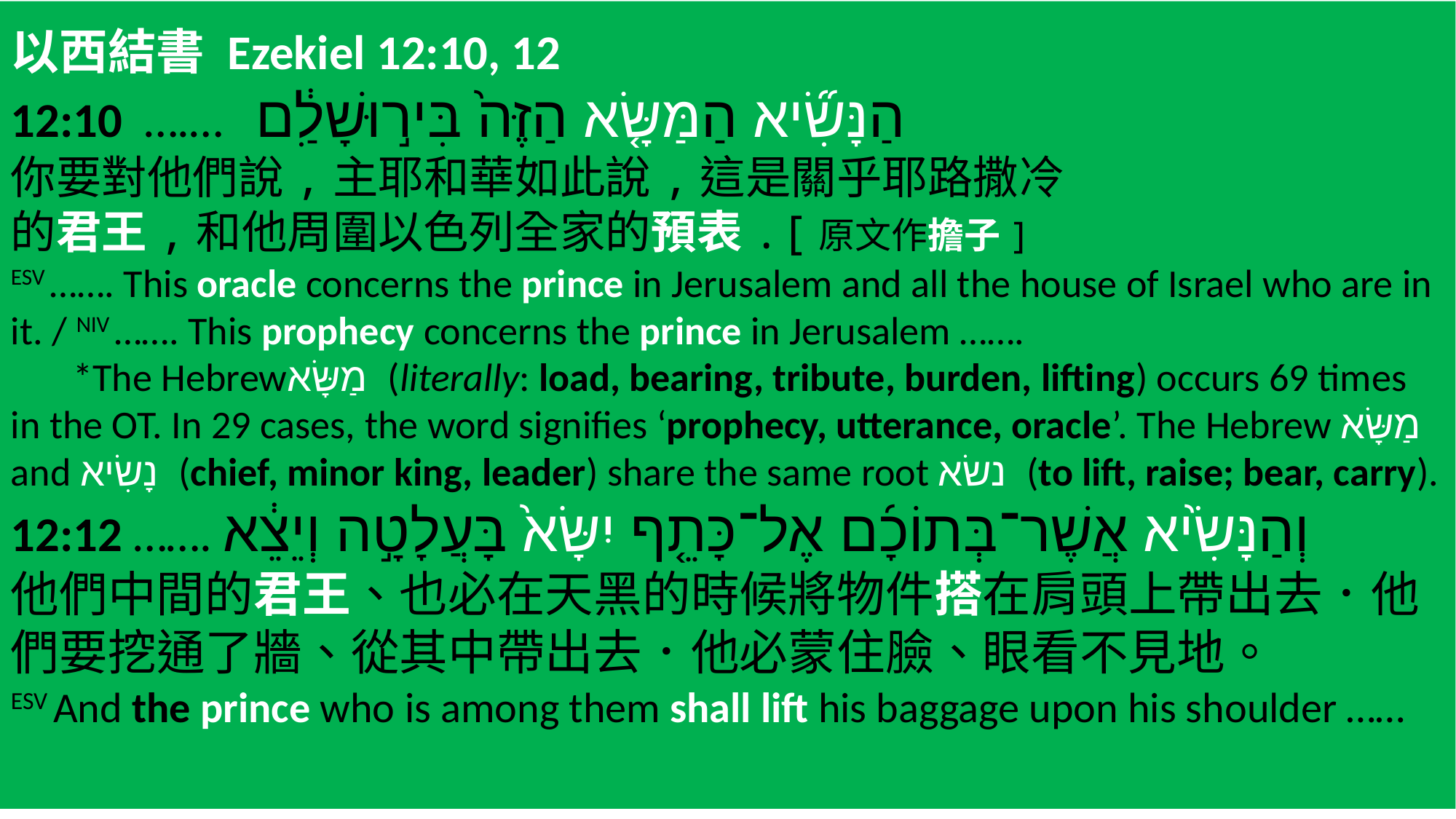

以西結書 Ezekiel 12:10, 12
12:10  ….…   הַנָּשִׂ֞יא הַמַּשָּׂ֤א הַזֶּה֙ בִּיר֣וּשָׁלִַ֔ם
你要對他們說,主耶和華如此說,這是關乎耶路撒冷
的君王,和他周圍以色列全家的預表.[原文作擔子]
ESV ……. This oracle concerns the prince in Jerusalem and all the house of Israel who are in it. / NIV ……. This prophecy concerns the prince in Jerusalem …….
       *The Hebrewמַשָּׂא  (literally: load, bearing, tribute, burden, lifting) occurs 69 times in the OT. In 29 cases, the word signifies ‘prophecy, utterance, oracle’. The Hebrew מַשָּׂא and נָשִׂיא  (chief, minor king, leader) share the same root נשׂא  (to lift, raise; bear, carry).
12:12 ……. ‎וְהַנָּשִׂ֙יא אֲשֶׁר־בְּתוֹכָ֜ם אֶל־כָּתֵ֤ף יִשָּׂא֙ בָּעֲלָטָ֣ה וְיֵצֵ֔א
他們中間的君王、也必在天黑的時候將物件搭在肩頭上帶出去．他們要挖通了牆、從其中帶出去．他必蒙住臉、眼看不見地。
ESV And the prince who is among them shall lift his baggage upon his shoulder ……